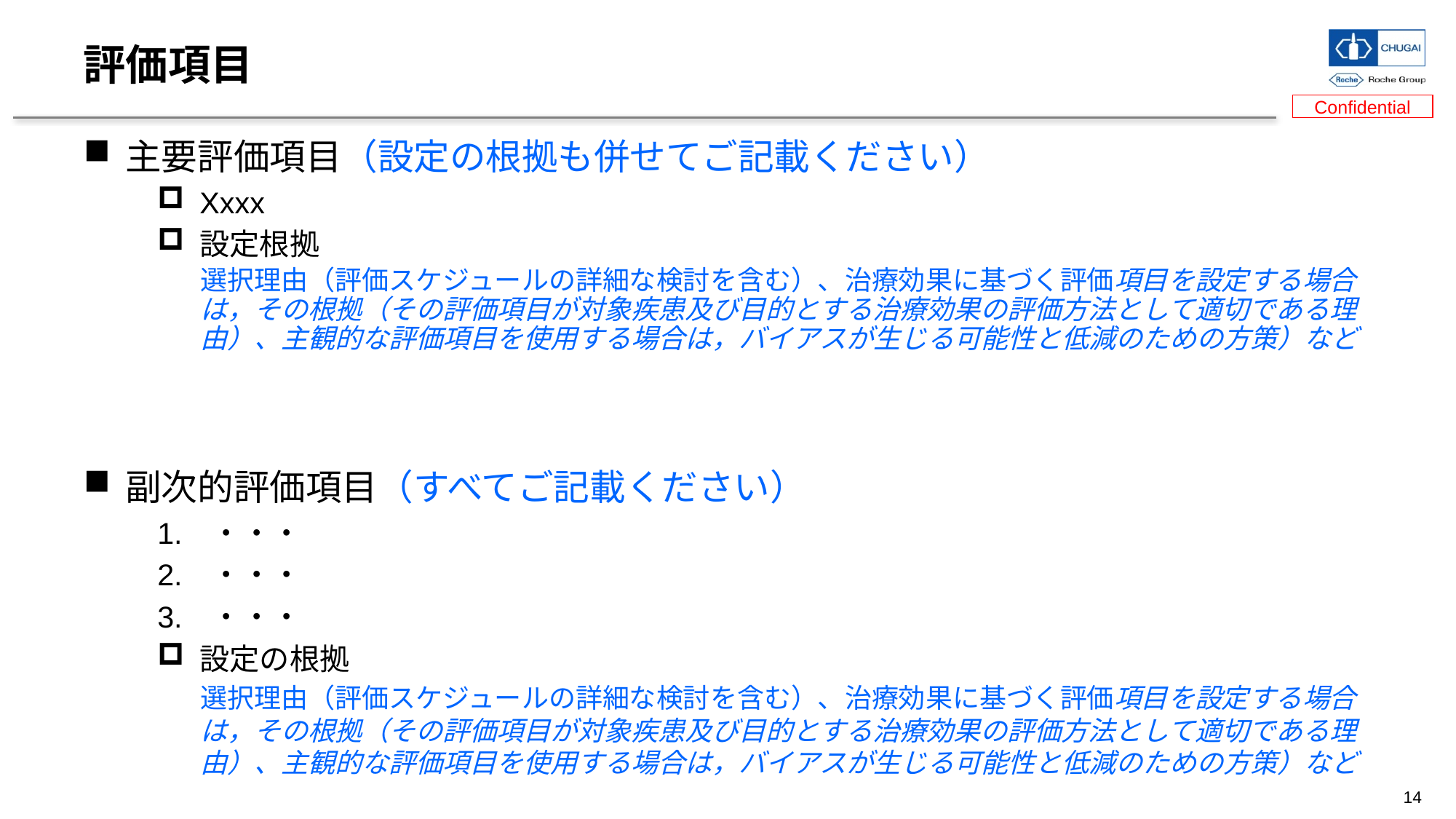

# 評価項目
主要評価項目（設定の根拠も併せてご記載ください）
Xxxx
設定根拠
選択理由（評価スケジュールの詳細な検討を含む）、治療効果に基づく評価項目を設定する場合は，その根拠（その評価項目が対象疾患及び目的とする治療効果の評価方法として適切である理由）、主観的な評価項目を使用する場合は，バイアスが生じる可能性と低減のための方策）など

副次的評価項目（すべてご記載ください）
・・・
・・・
・・・
設定の根拠
選択理由（評価スケジュールの詳細な検討を含む）、治療効果に基づく評価項目を設定する場合は，その根拠（その評価項目が対象疾患及び目的とする治療効果の評価方法として適切である理由）、主観的な評価項目を使用する場合は，バイアスが生じる可能性と低減のための方策）など